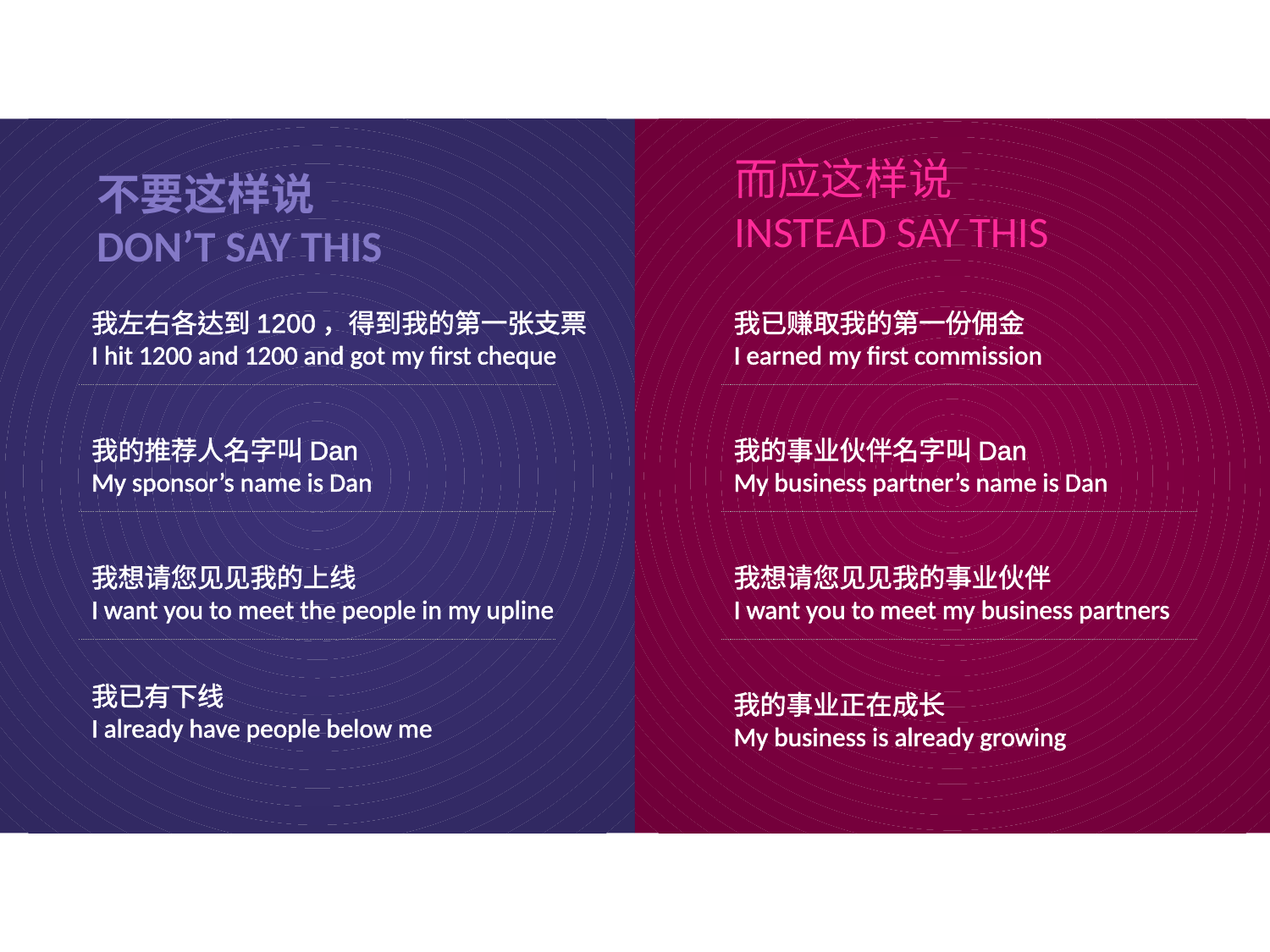

而应这样说
Instead say this
不要这样说
Don’t say this
我左右各达到1200，得到我的第一张支票
I hit 1200 and 1200 and got my first cheque
我已赚取我的第一份佣金
I earned my first commission
我的推荐人名字叫Dan
My sponsor’s name is Dan
我的事业伙伴名字叫Dan
My business partner’s name is Dan
我想请您见见我的上线
I want you to meet the people in my upline
我想请您见见我的事业伙伴
I want you to meet my business partners
我已有下线
I already have people below me
我的事业正在成长
My business is already growing